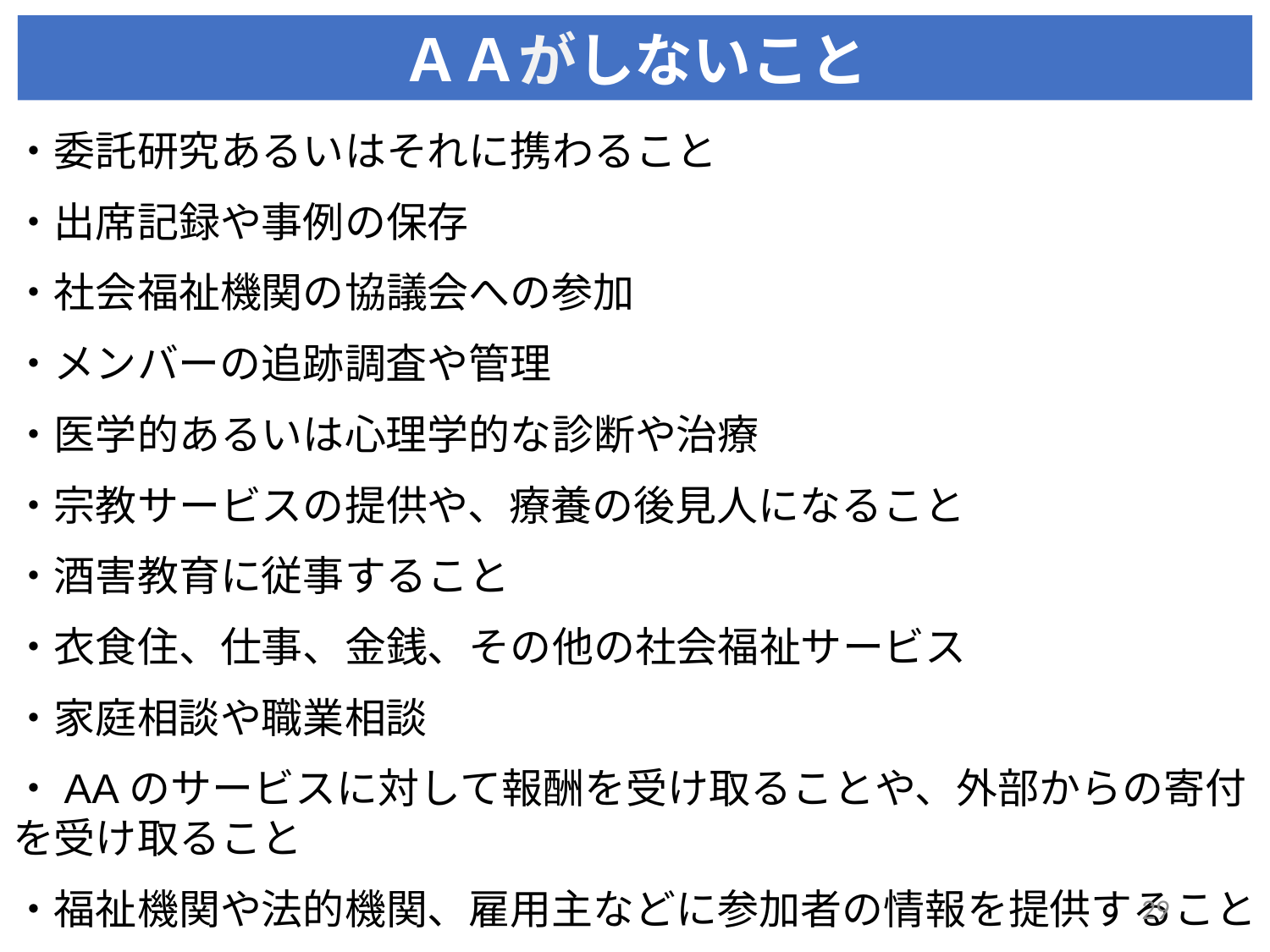

# ＡＡがしないこと
・委託研究あるいはそれに携わること
・出席記録や事例の保存
・社会福祉機関の協議会への参加
・メンバーの追跡調査や管理
・医学的あるいは心理学的な診断や治療
・宗教サービスの提供や、療養の後見人になること
・酒害教育に従事すること
・衣食住、仕事、金銭、その他の社会福祉サービス
・家庭相談や職業相談
・AAのサービスに対して報酬を受け取ることや、外部からの寄付を受け取ること
・福祉機関や法的機関、雇用主などに参加者の情報を提供すること

29